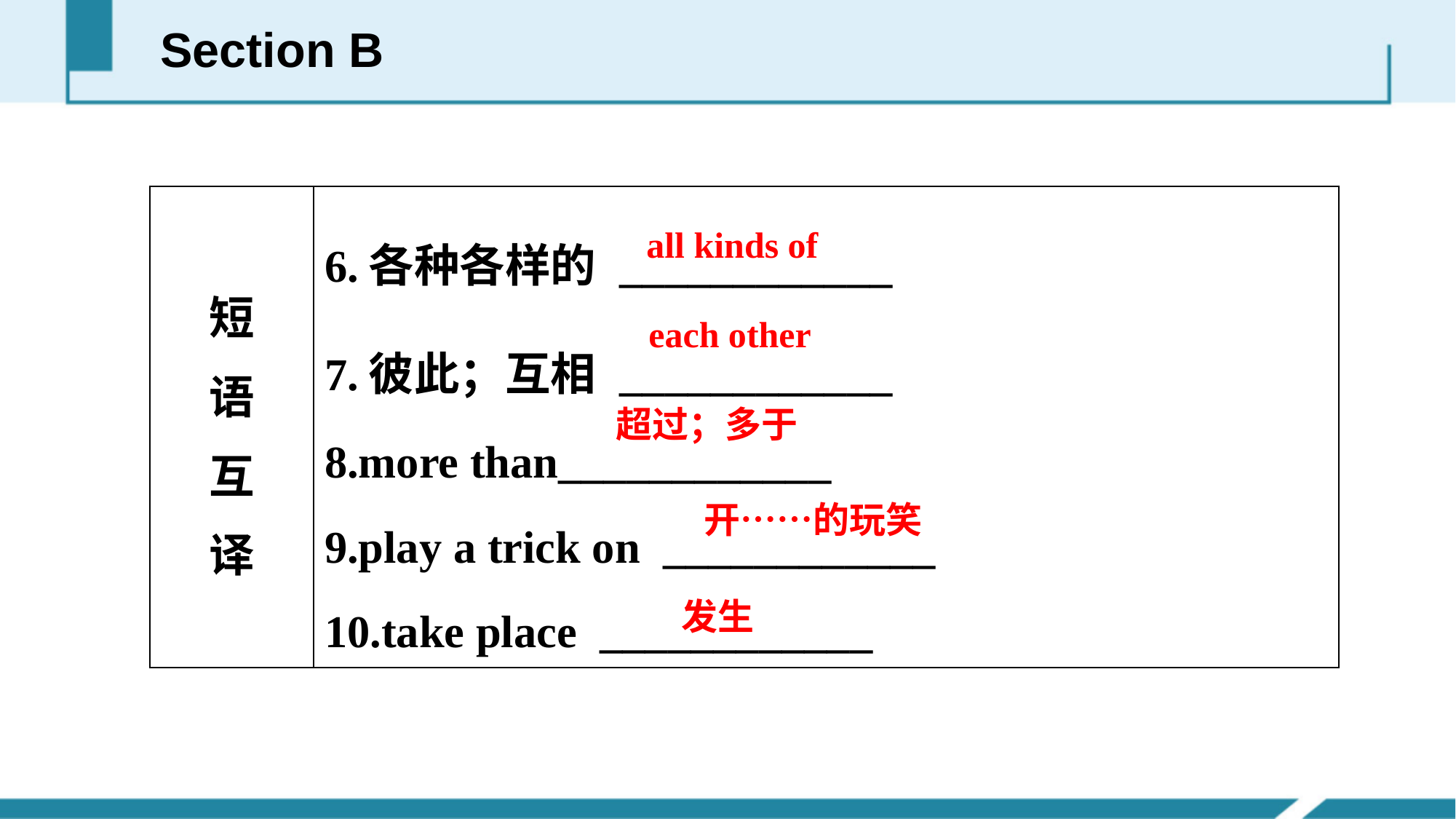

Section B
| 短 语 互 译 | 6.各种各样的 \_\_\_\_\_\_\_\_\_\_\_\_ 7.彼此；互相 \_\_\_\_\_\_\_\_\_\_\_\_ 8.more than\_\_\_\_\_\_\_\_\_\_\_\_ 9.play a trick on \_\_\_\_\_\_\_\_\_\_\_\_ 10.take place \_\_\_\_\_\_\_\_\_\_\_\_ |
| --- | --- |
all kinds of
each other

超过；多于
开……的玩笑
发生